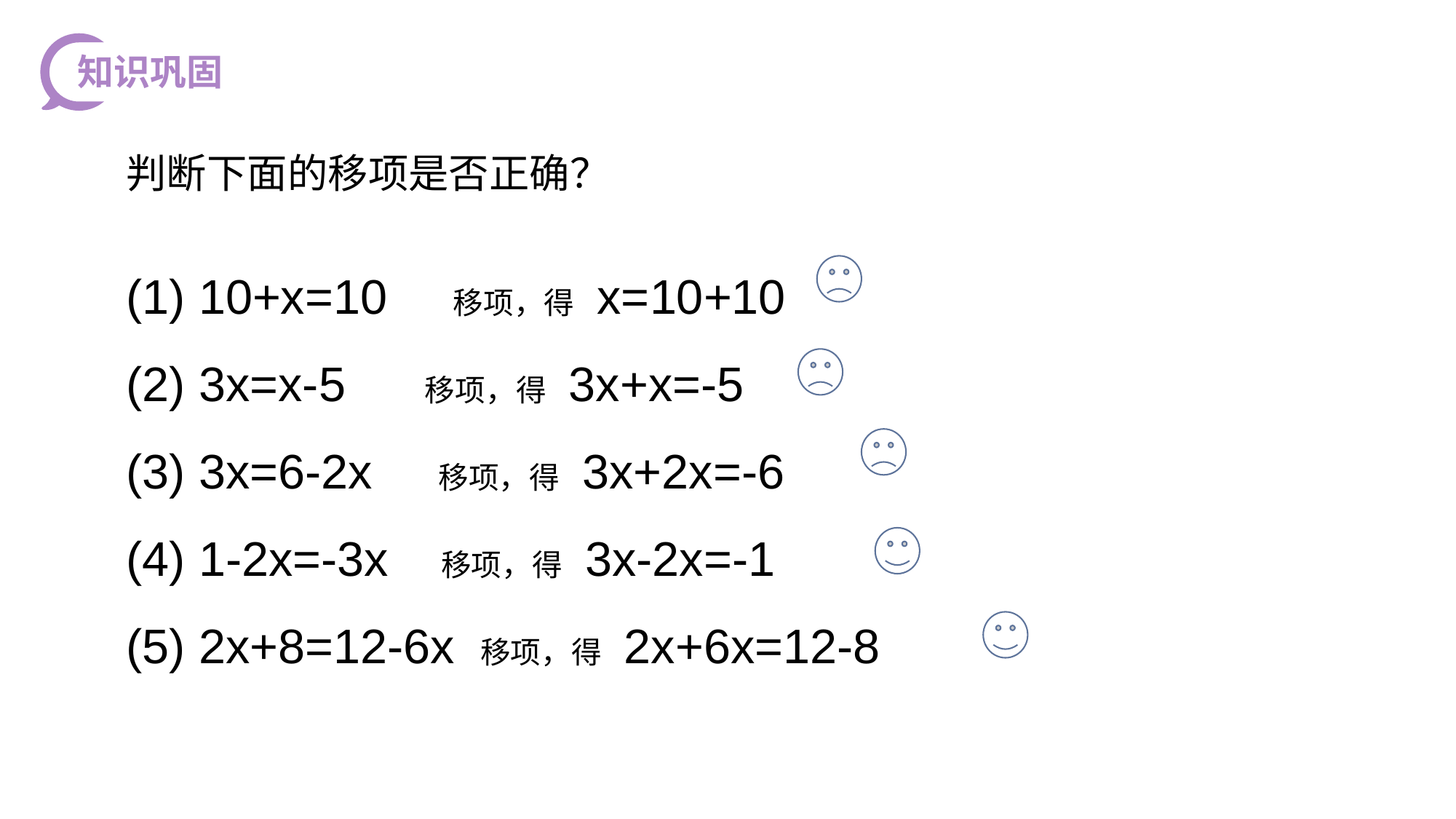

知识巩固
判断下面的移项是否正确？
(1) 10+x=10    移项，得 x=10+10
(2) 3x=x-5     移项，得 3x+x=-5
(3) 3x=6-2x    移项，得 3x+2x=-6
(4) 1-2x=-3x   移项，得 3x-2x=-1
(5) 2x+8=12-6x 移项，得 2x+6x=12-8